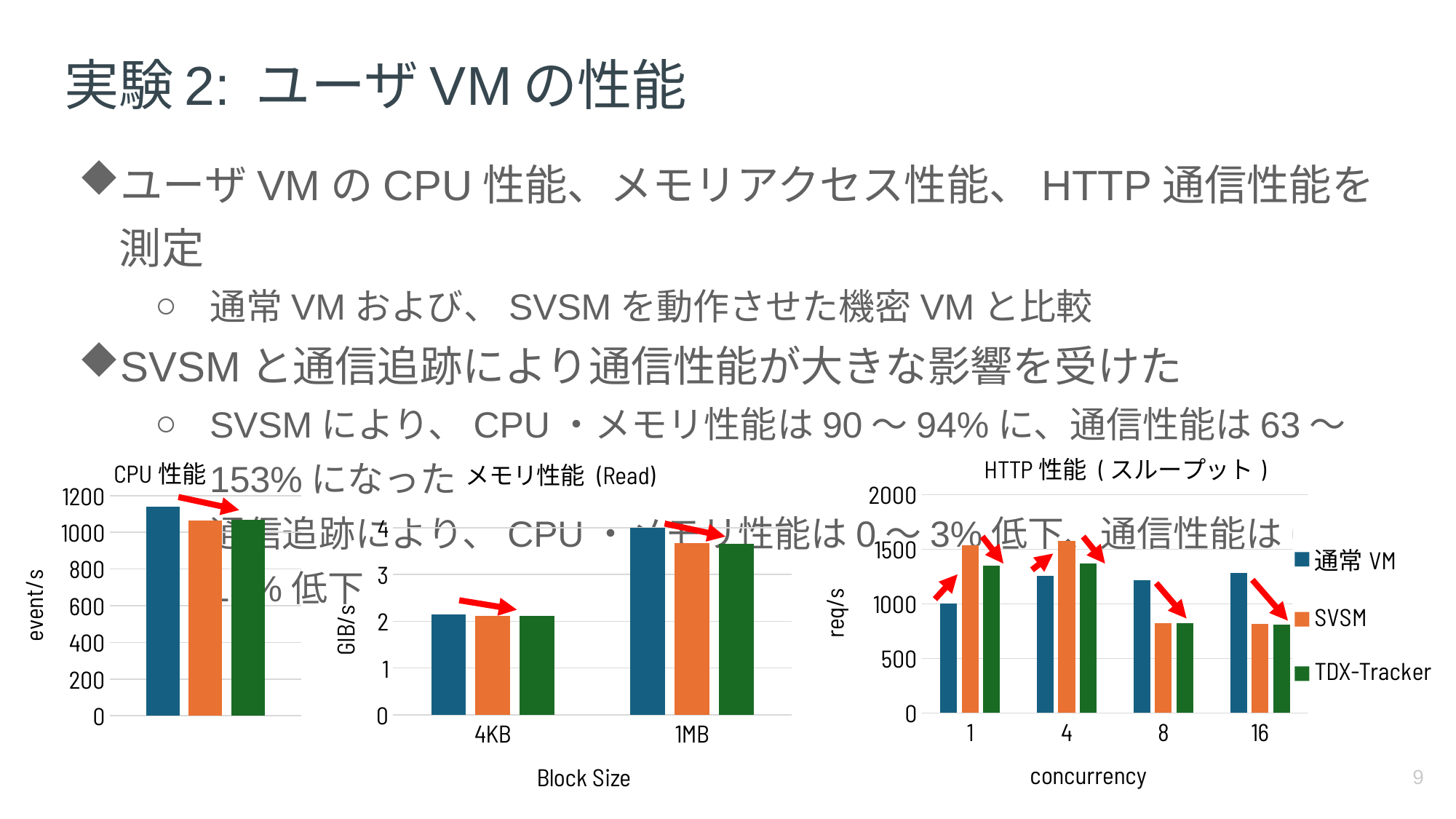

# 実験2: ユーザVMの性能
ユーザVMのCPU性能、メモリアクセス性能、HTTP通信性能を測定
通常VMおよび、SVSMを動作させた機密VMと比較
SVSMと通信追跡により通信性能が大きな影響を受けた
SVSMにより、CPU・メモリ性能は90〜94%に、通信性能は63〜153%になった
通信追跡により、CPU・メモリ性能は0〜3%低下、通信性能は0〜15%低下

### Chart: HTTP性能 (スループット)

| Category | 通常VM | SVSM | TDX-Tracker |
|---|---|---|---|
| 1 | 1004.2 | 1539.79 | 1349.38 |
| 4 | 1257.58 | 1579.11 | 1368.6 |
| 8 | 1215.08 | 823.14 | 824.06 |
| 16 | 1286.49 | 816.01 | 810.88 |

### Chart: CPU性能

| Category | Normal VM | SVSM | TDX-Tracker |
|---|---|---|---|
| Median | 1140.38 | 1065.12 | 1068.04 |

### Chart: メモリ性能 (Read)

| Category | Normal VM | SVSM | TDX-Tracker |
|---|---|---|---|
| 4KB | 2.152145 | 2.110497 | 2.115337 |
| 1MB | 4.027928 | 3.666677 | 3.663032 |
9